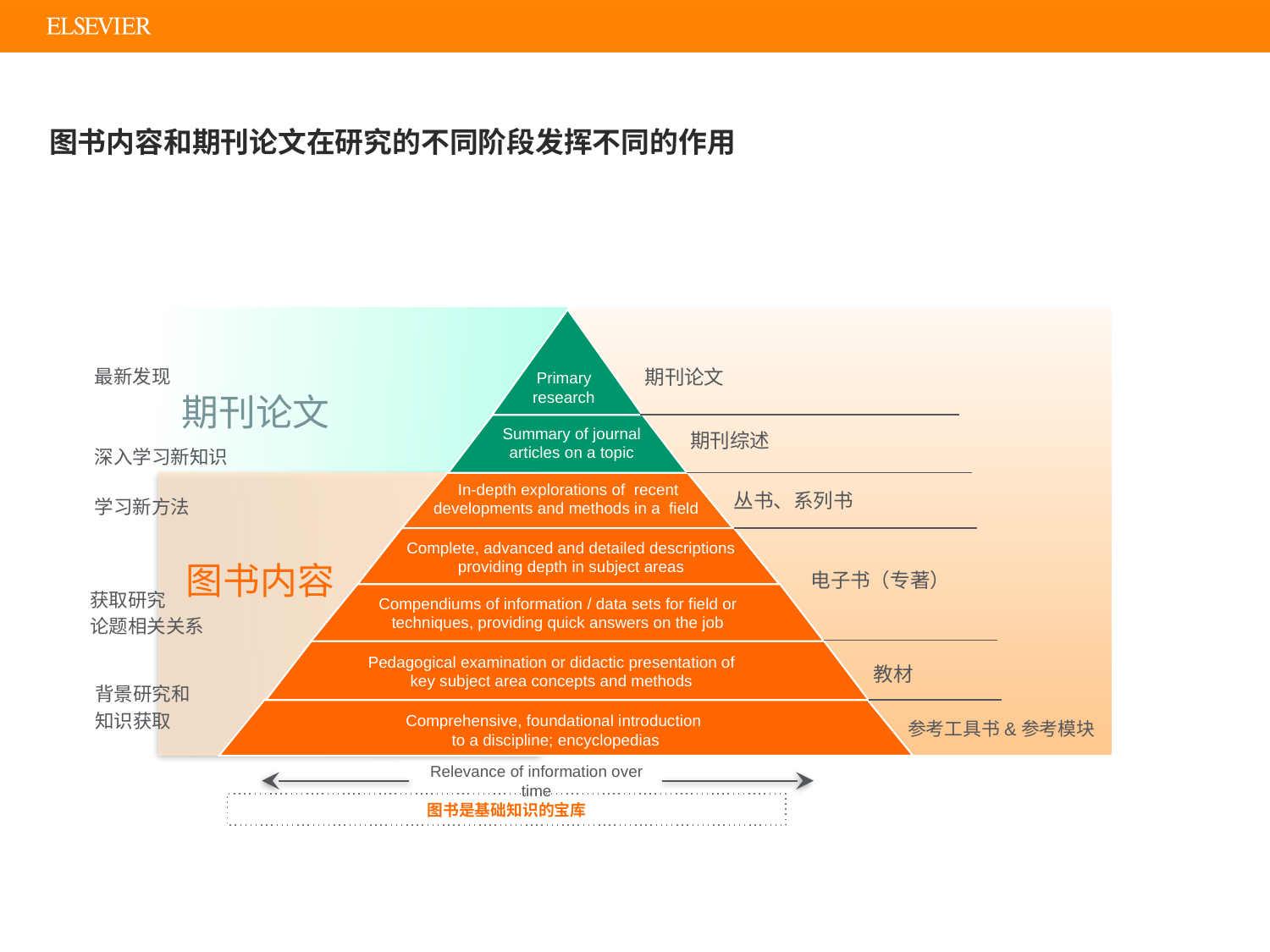

图书内容和期刊论文在研究的不同阶段发挥不同的作用

最新发现
期刊论文
Primary research
期刊论文

Summary of journal articles on a topic
期刊综述
深入学习新知识

In-depth explorations of  recent developments and methods in a  field
丛书、系列书
学习新方法
Complete, advanced and detailed descriptions providing depth in subject areas
图书内容
电子书（专著）
获取研究
论题相关关系
Compendiums of information / data sets for field or techniques, providing quick answers on the job
Pedagogical examination or didactic presentation of key subject area concepts and methods
教材
背景研究和
知识获取
Comprehensive, foundational introduction
to a discipline; encyclopedias
参考工具书&参考模块
Relevance of information over time
图书是基础知识的宝库